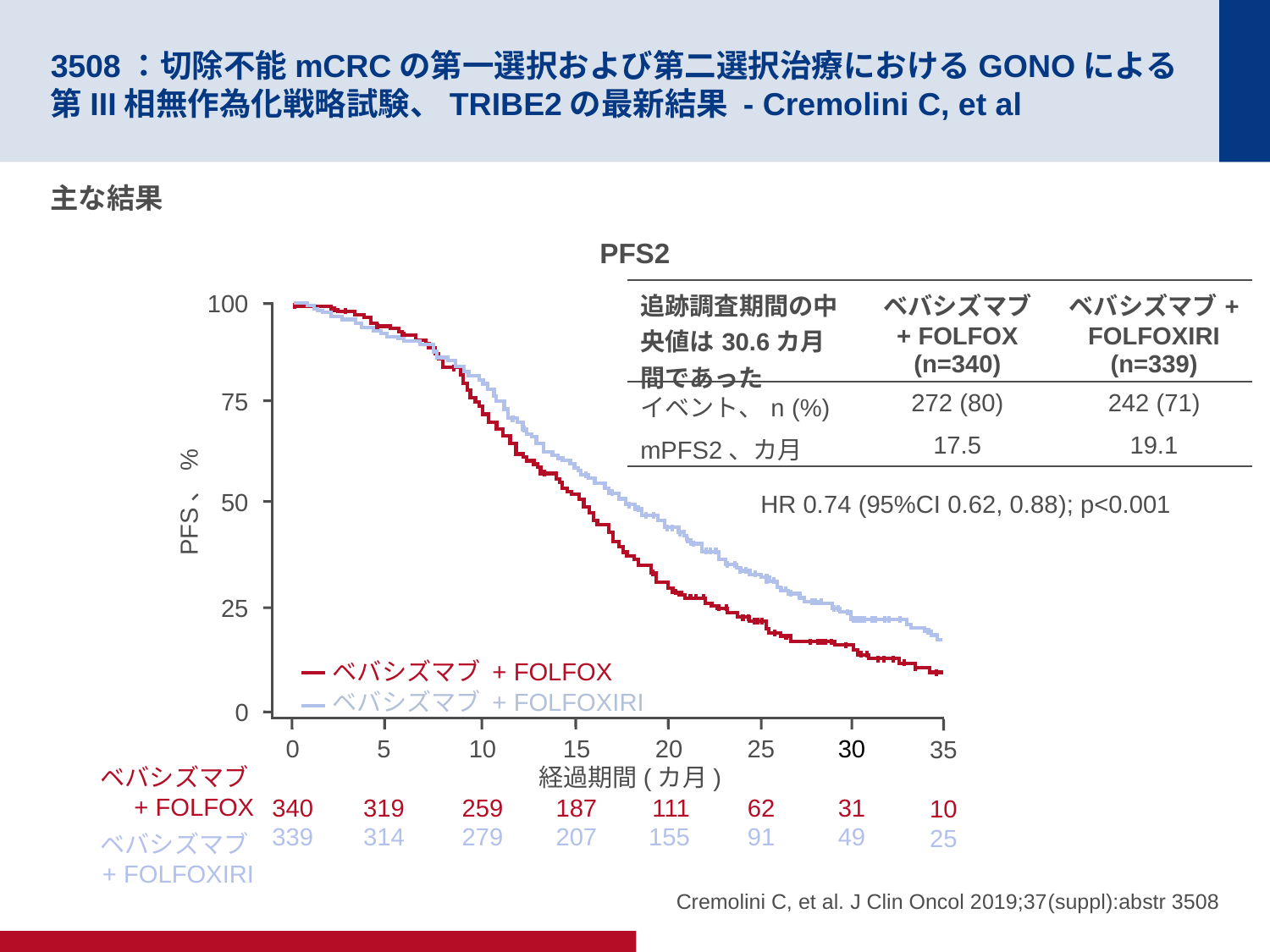

# 3508：切除不能mCRCの第一選択および第二選択治療におけるGONOによる第III相無作為化戦略試験、TRIBE2の最新結果 - Cremolini C, et al
主な結果

PFS2
| 追跡調査期間の中央値は30.6カ月間であった | ベバシズマブ + FOLFOX (n=340) | ベバシズマブ+ FOLFOXIRI (n=339) |
| --- | --- | --- |
| イベント、n (%) | 272 (80) | 242 (71) |
| mPFS2、カ月 | 17.5 | 19.1 |
100

75

PFS、%
50

25

0

0

340
339

5

319
314

10

259
279

15

187
207

20

111
155

25

62
91

30

31
49
35

10
25
経過期間(カ月)
ベバシズマブ
+ FOLFOX

ベバシズマブ
+ FOLFOXIRI
HR 0.74 (95%CI 0.62, 0.88); p<0.001

ベバシズマブ + FOLFOX
ベバシズマブ + FOLFOXIRI
Cremolini C, et al. J Clin Oncol 2019;37(suppl):abstr 3508